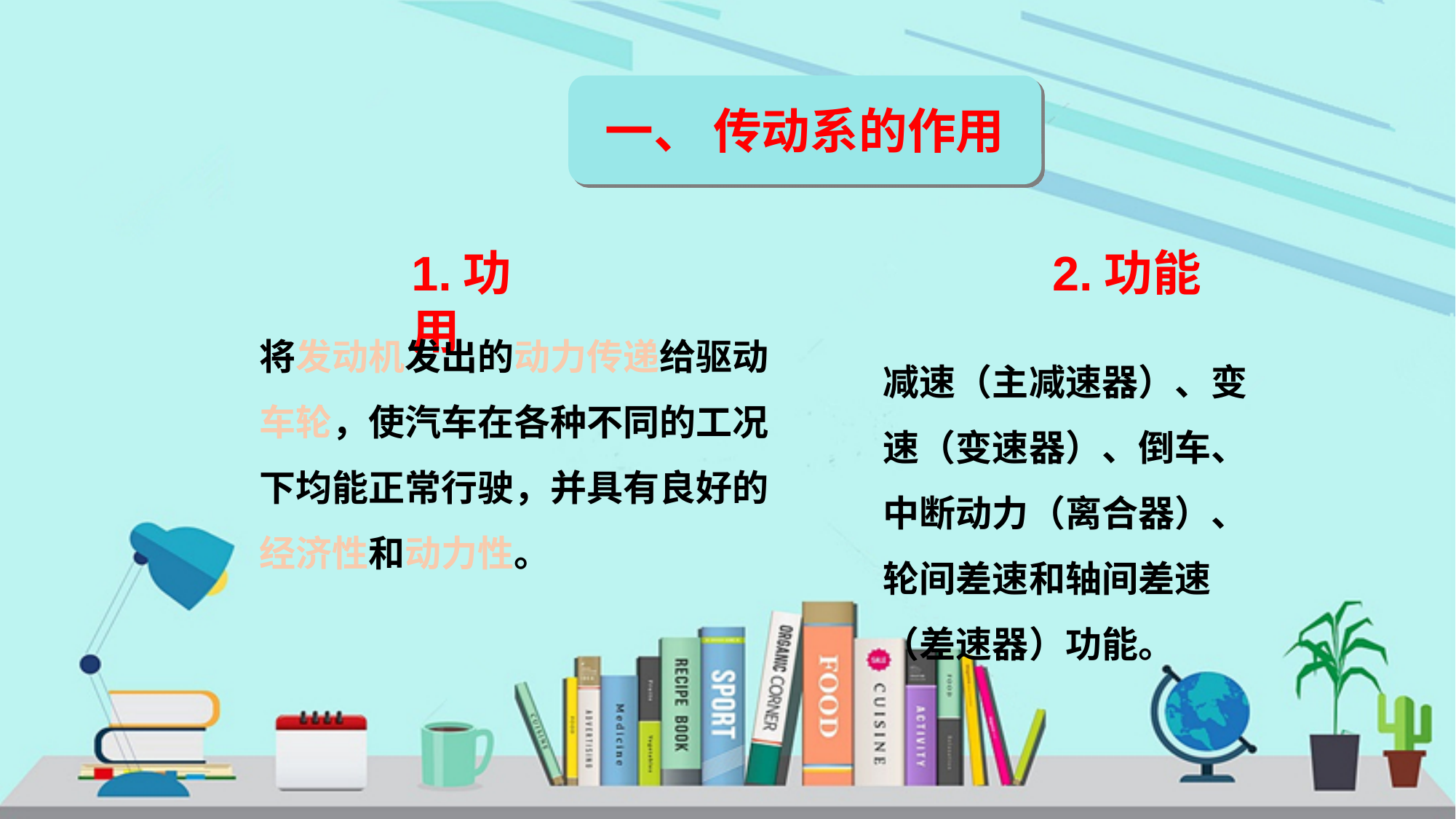

一、 传动系的作用
1.功用
2.功能
将发动机发出的动力传递给驱动车轮，使汽车在各种不同的工况下均能正常行驶，并具有良好的经济性和动力性。
减速（主减速器）、变速（变速器）、倒车、中断动力（离合器）、轮间差速和轴间差速（差速器）功能。